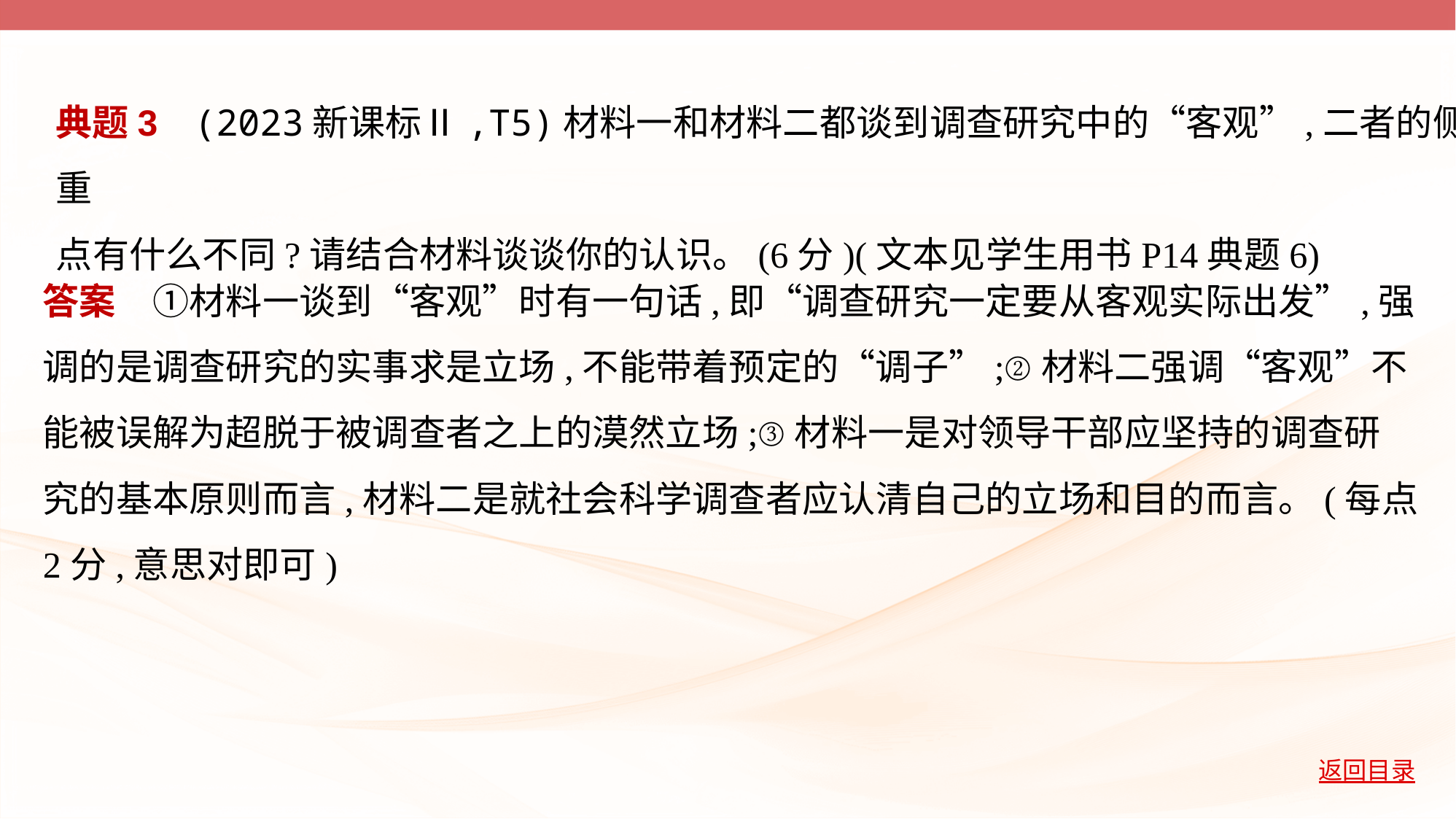

典题3    (2023新课标Ⅱ,T5)材料一和材料二都谈到调查研究中的“客观”,二者的侧重
点有什么不同?请结合材料谈谈你的认识。(6分)(文本见学生用书P14典题6)

答案　①材料一谈到“客观”时有一句话,即“调查研究一定要从客观实际出发”,强
调的是调查研究的实事求是立场,不能带着预定的“调子”;②材料二强调“客观”不
能被误解为超脱于被调查者之上的漠然立场;③材料一是对领导干部应坚持的调查研
究的基本原则而言,材料二是就社会科学调查者应认清自己的立场和目的而言。(每点
2分,意思对即可)